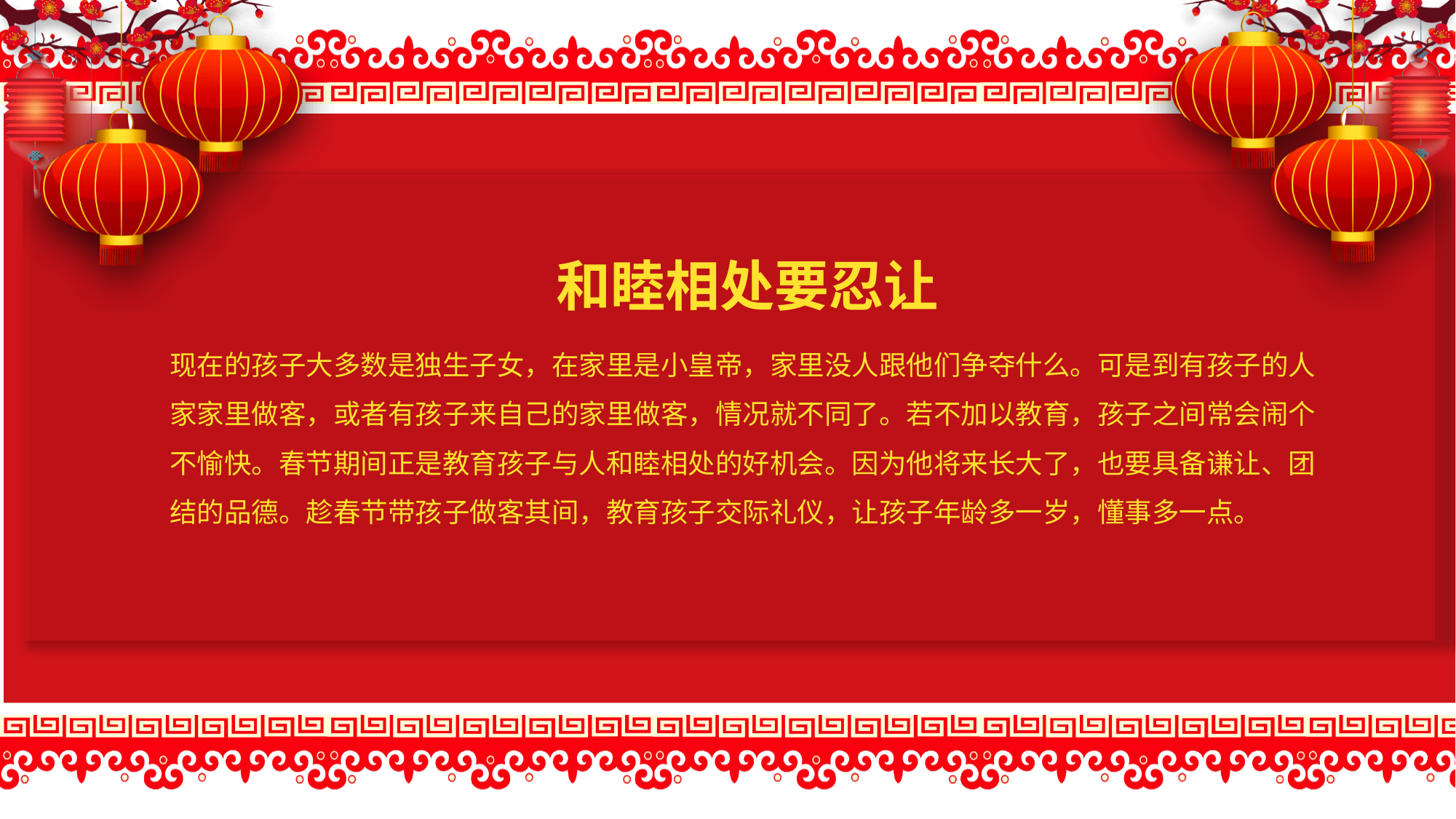

和睦相处要忍让
现在的孩子大多数是独生子女，在家里是小皇帝，家里没人跟他们争夺什么。可是到有孩子的人家家里做客，或者有孩子来自己的家里做客，情况就不同了。若不加以教育，孩子之间常会闹个不愉快。春节期间正是教育孩子与人和睦相处的好机会。因为他将来长大了，也要具备谦让、团结的品德。趁春节带孩子做客其间，教育孩子交际礼仪，让孩子年龄多一岁，懂事多一点。